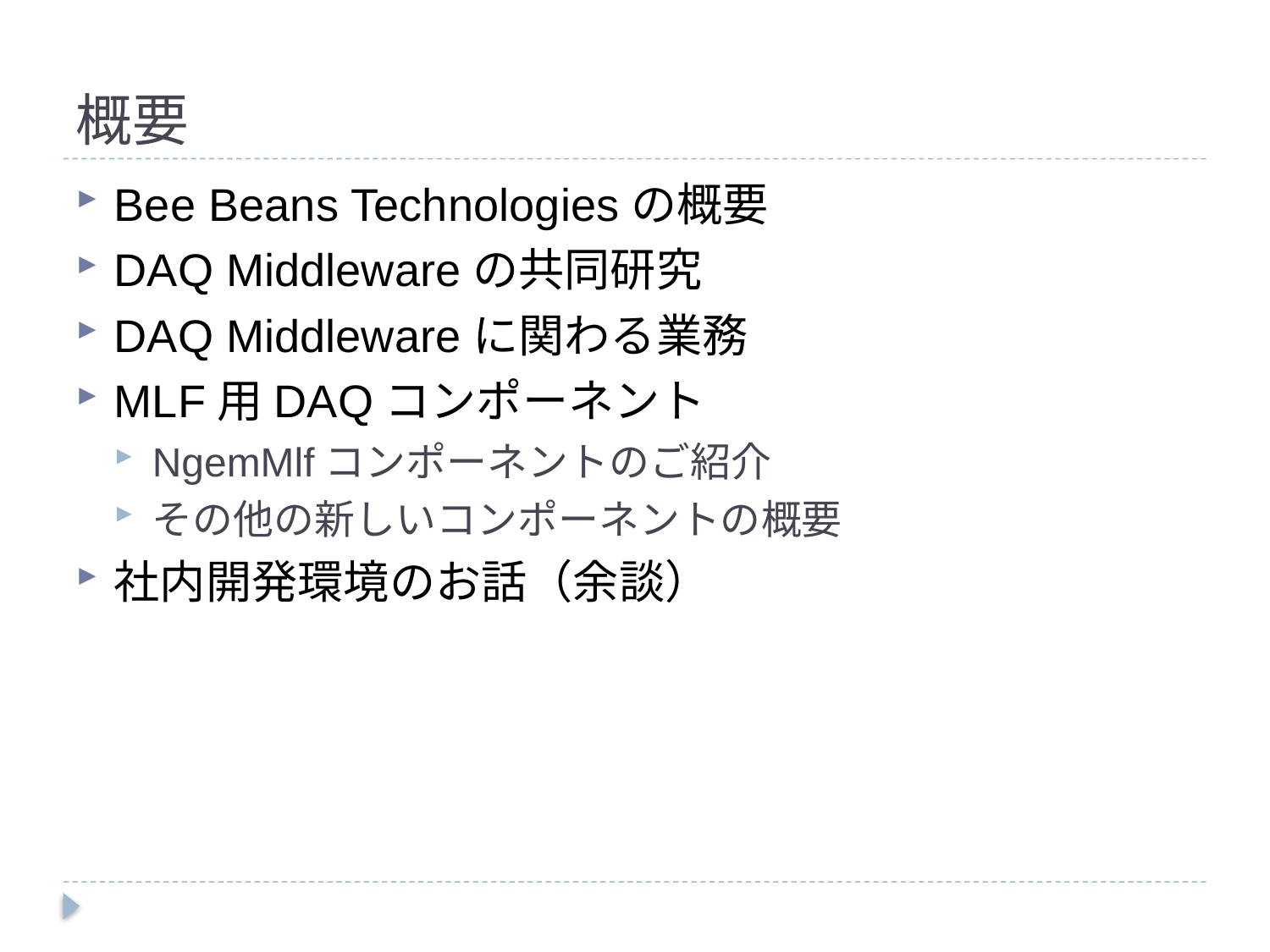

# 概要
Bee Beans Technologiesの概要
DAQ Middlewareの共同研究
DAQ Middlewareに関わる業務
MLF用DAQコンポーネント
NgemMlfコンポーネントのご紹介
その他の新しいコンポーネントの概要
社内開発環境のお話（余談）